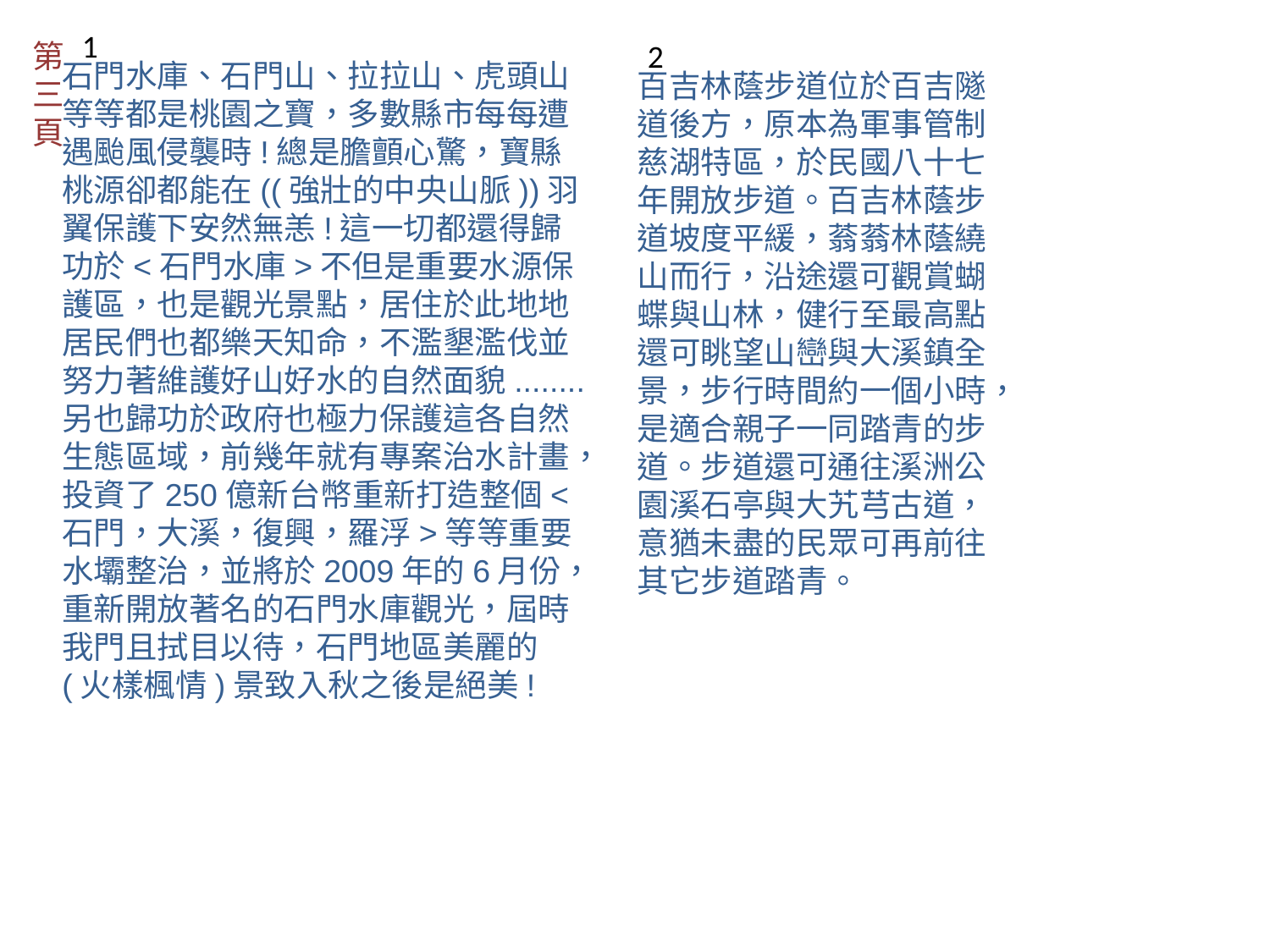

1
第三頁
2
石門水庫、石門山、拉拉山、虎頭山等等都是桃園之寶，多數縣市每每遭遇颱風侵襲時!總是膽顫心驚，寶縣桃源卻都能在((強壯的中央山脈))羽翼保護下安然無恙!這一切都還得歸功於<石門水庫>不但是重要水源保護區，也是觀光景點，居住於此地地居民們也都樂天知命，不濫墾濫伐並努力著維護好山好水的自然面貌........另也歸功於政府也極力保護這各自然生態區域，前幾年就有專案治水計畫，投資了250億新台幣重新打造整個<石門，大溪，復興，羅浮>等等重要水壩整治，並將於2009年的6月份，重新開放著名的石門水庫觀光，屆時我門且拭目以待，石門地區美麗的(火樣楓情)景致入秋之後是絕美!
百吉林蔭步道位於百吉隧道後方，原本為軍事管制慈湖特區，於民國八十七年開放步道。百吉林蔭步道坡度平緩，蓊蓊林蔭繞山而行，沿途還可觀賞蝴蝶與山林，健行至最高點還可眺望山巒與大溪鎮全景，步行時間約一個小時，是適合親子一同踏青的步道。步道還可通往溪洲公園溪石亭與大艽芎古道，意猶未盡的民眾可再前往其它步道踏青。